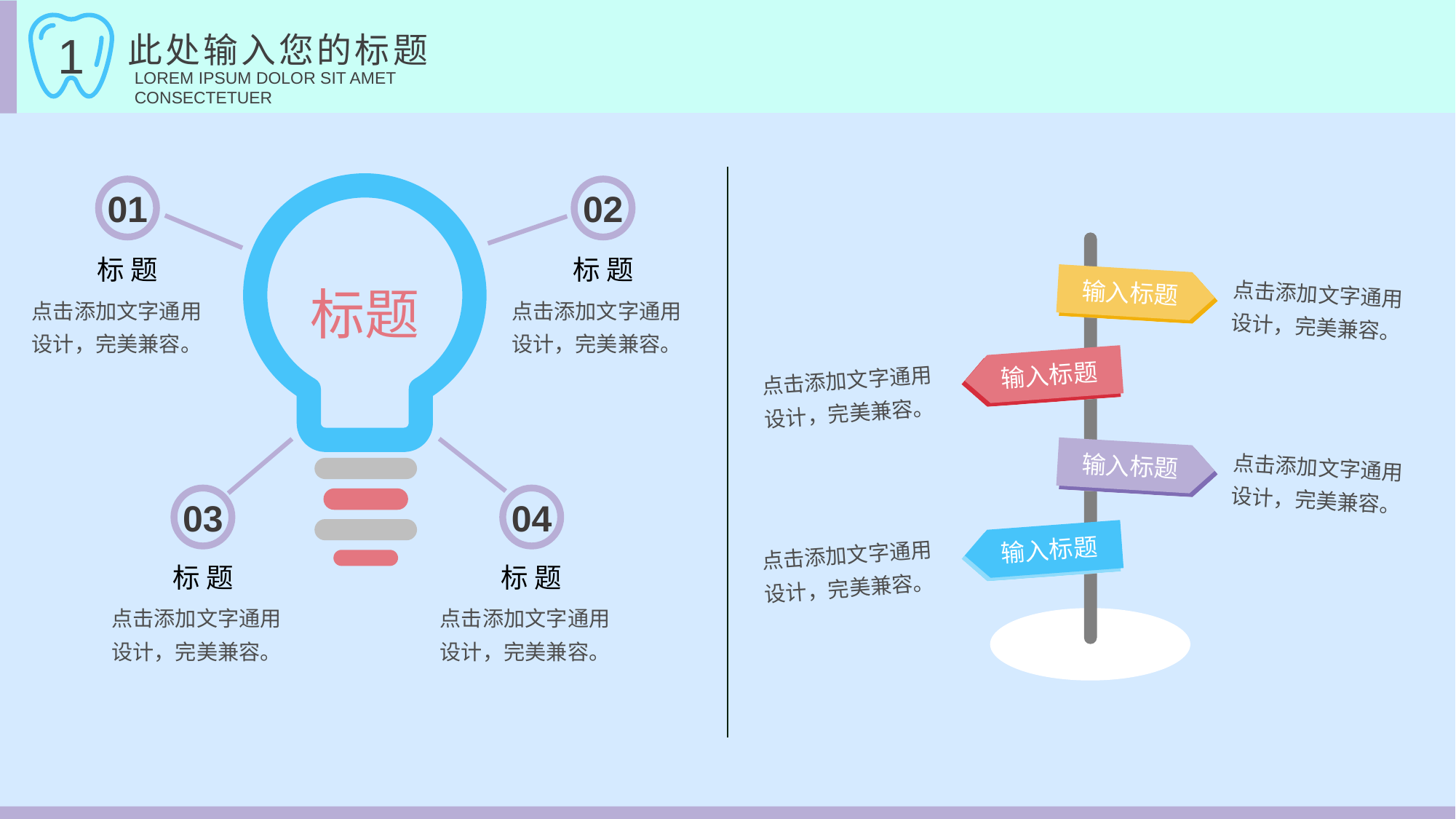

此处输入您的标题
1
LOREM IPSUM DOLOR SIT AMET CONSECTETUER

01
02
标题

标 题
标 题
点击添加文字通用设计，完美兼容。
输入标题
点击添加文字通用设计，完美兼容。
点击添加文字通用设计，完美兼容。
点击添加文字通用设计，完美兼容。
输入标题
点击添加文字通用设计，完美兼容。
输入标题

03
04

点击添加文字通用设计，完美兼容。

输入标题

标 题
标 题
点击添加文字通用设计，完美兼容。
点击添加文字通用设计，完美兼容。